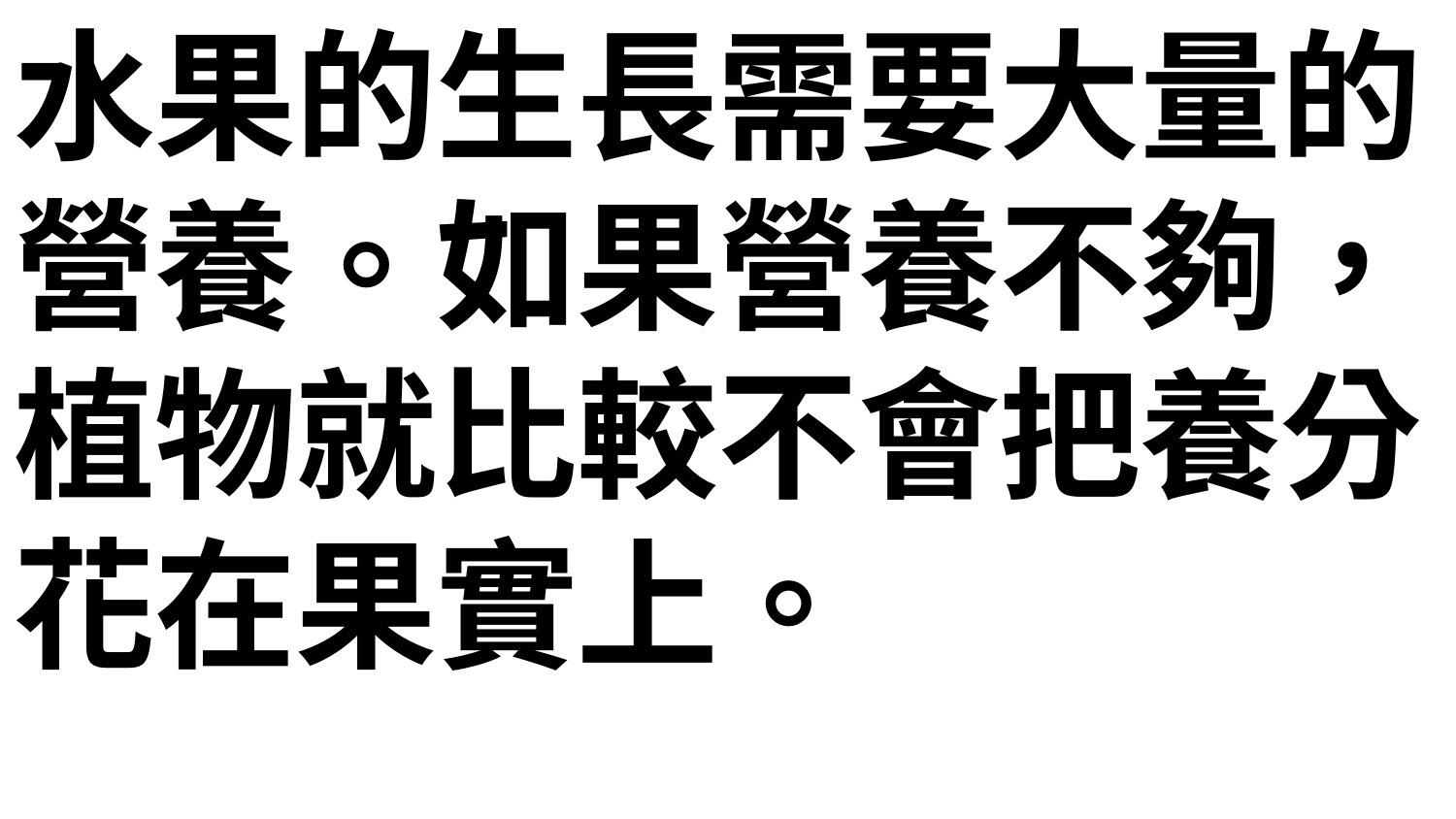

水果的生長需要大量的營養。如果營養不夠，植物就比較不會把養分花在果實上。